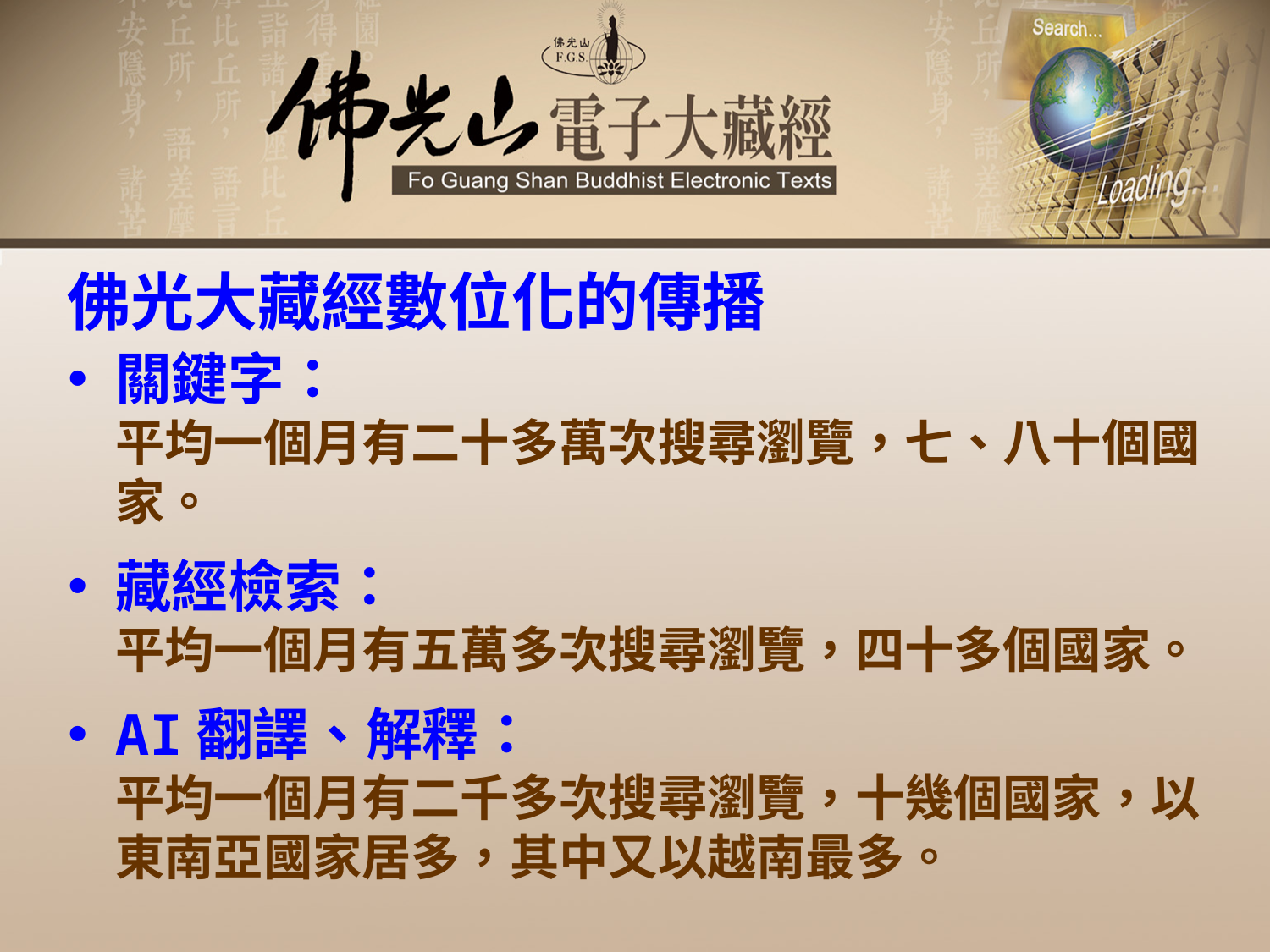

佛光大藏經數位化的傳播
關鍵字：
平均一個月有二十多萬次搜尋瀏覽，七、八十個國家。
藏經檢索：
平均一個月有五萬多次搜尋瀏覽，四十多個國家。
AI翻譯、解釋：
平均一個月有二千多次搜尋瀏覽，十幾個國家，以東南亞國家居多，其中又以越南最多。